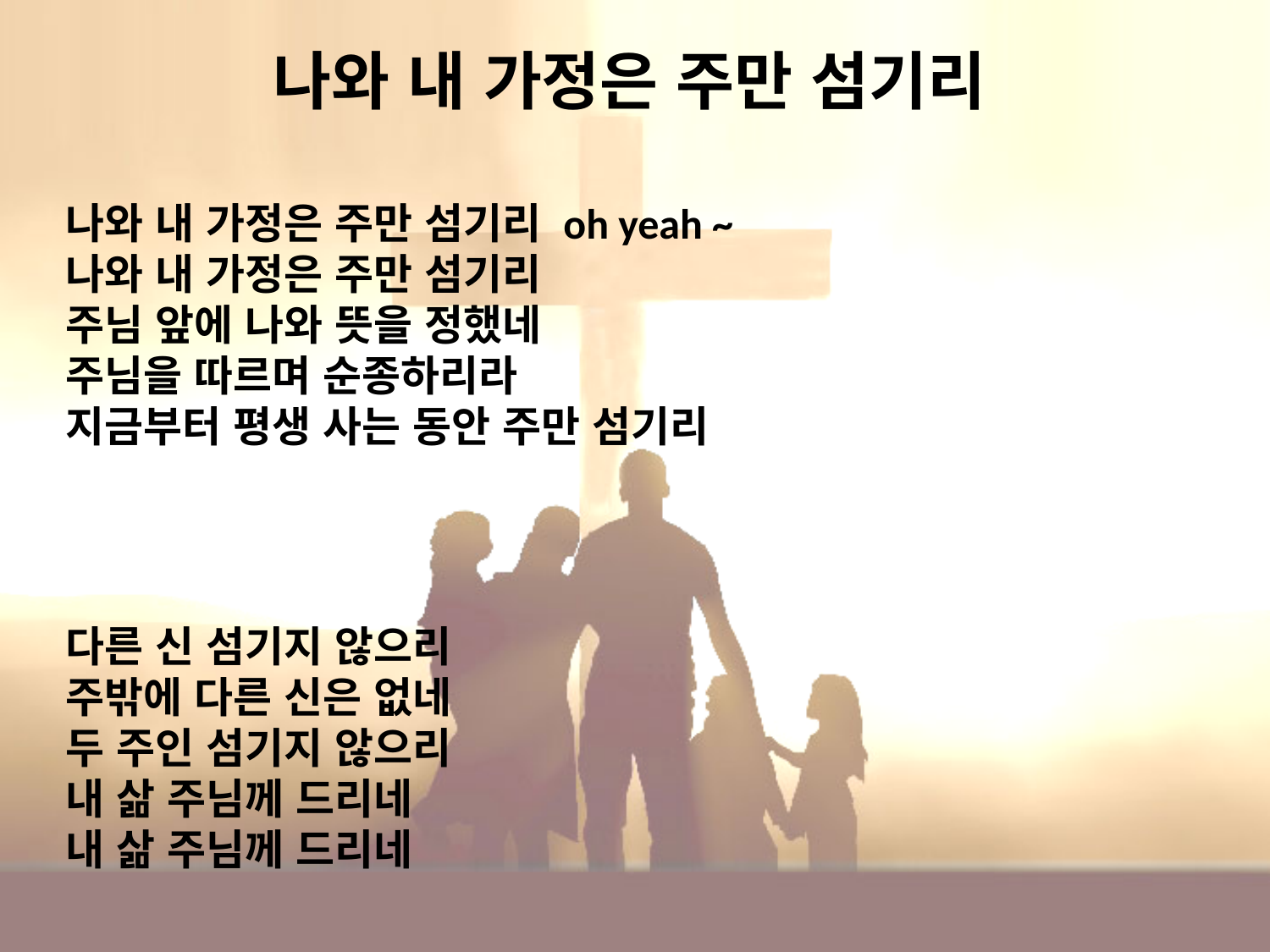

# 나와 내 가정은 주만 섬기리
나와 내 가정은 주만 섬기리 oh yeah ~
나와 내 가정은 주만 섬기리
주님 앞에 나와 뜻을 정했네
주님을 따르며 순종하리라
지금부터 평생 사는 동안 주만 섬기리

다른 신 섬기지 않으리
주밖에 다른 신은 없네
두 주인 섬기지 않으리
내 삶 주님께 드리네
내 삶 주님께 드리네